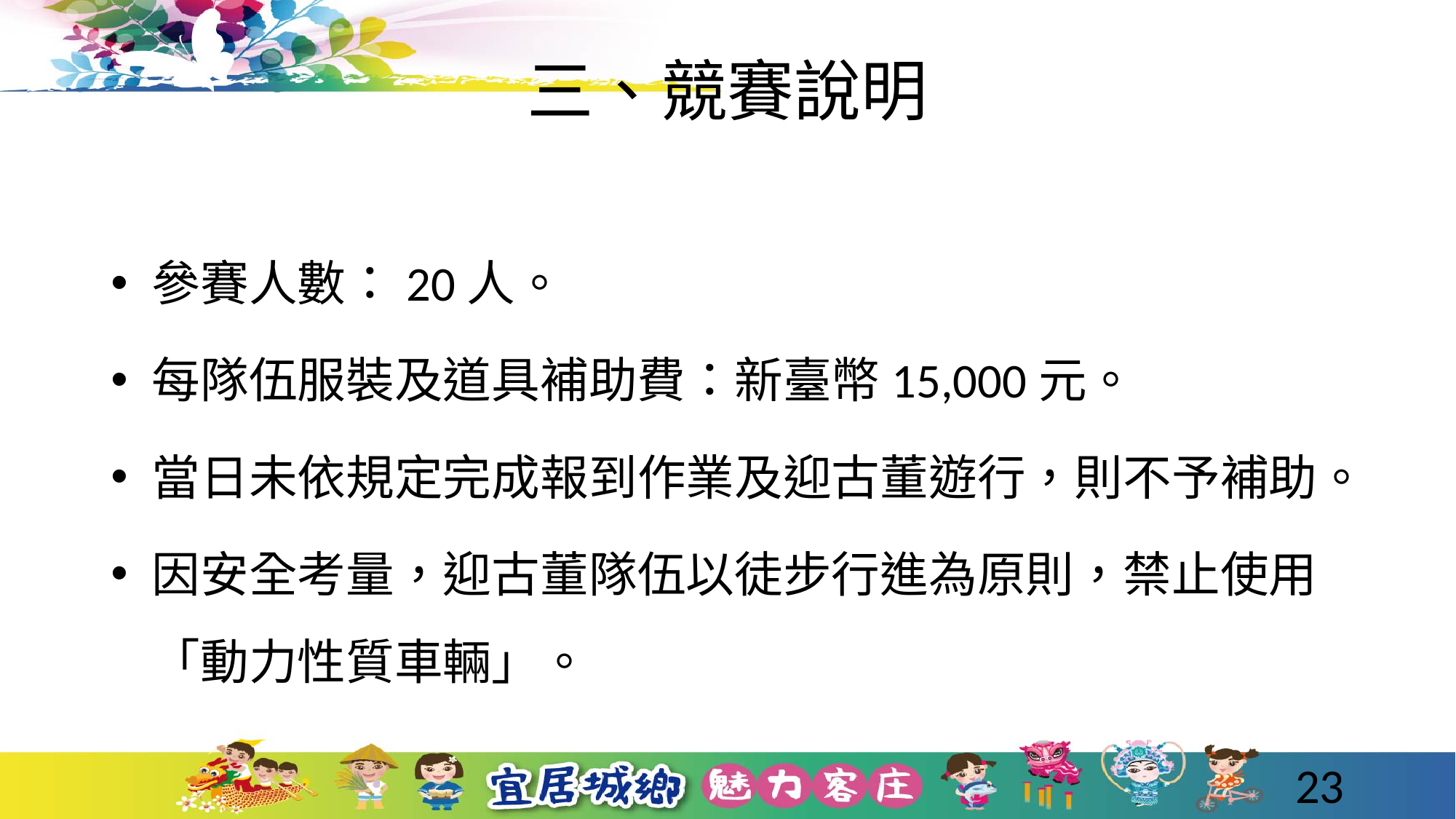

# 三、競賽說明
參賽人數：20人。
每隊伍服裝及道具補助費：新臺幣15,000元。
當日未依規定完成報到作業及迎古董遊行，則不予補助。
因安全考量，迎古董隊伍以徒步行進為原則，禁止使用「動力性質車輛」。

23